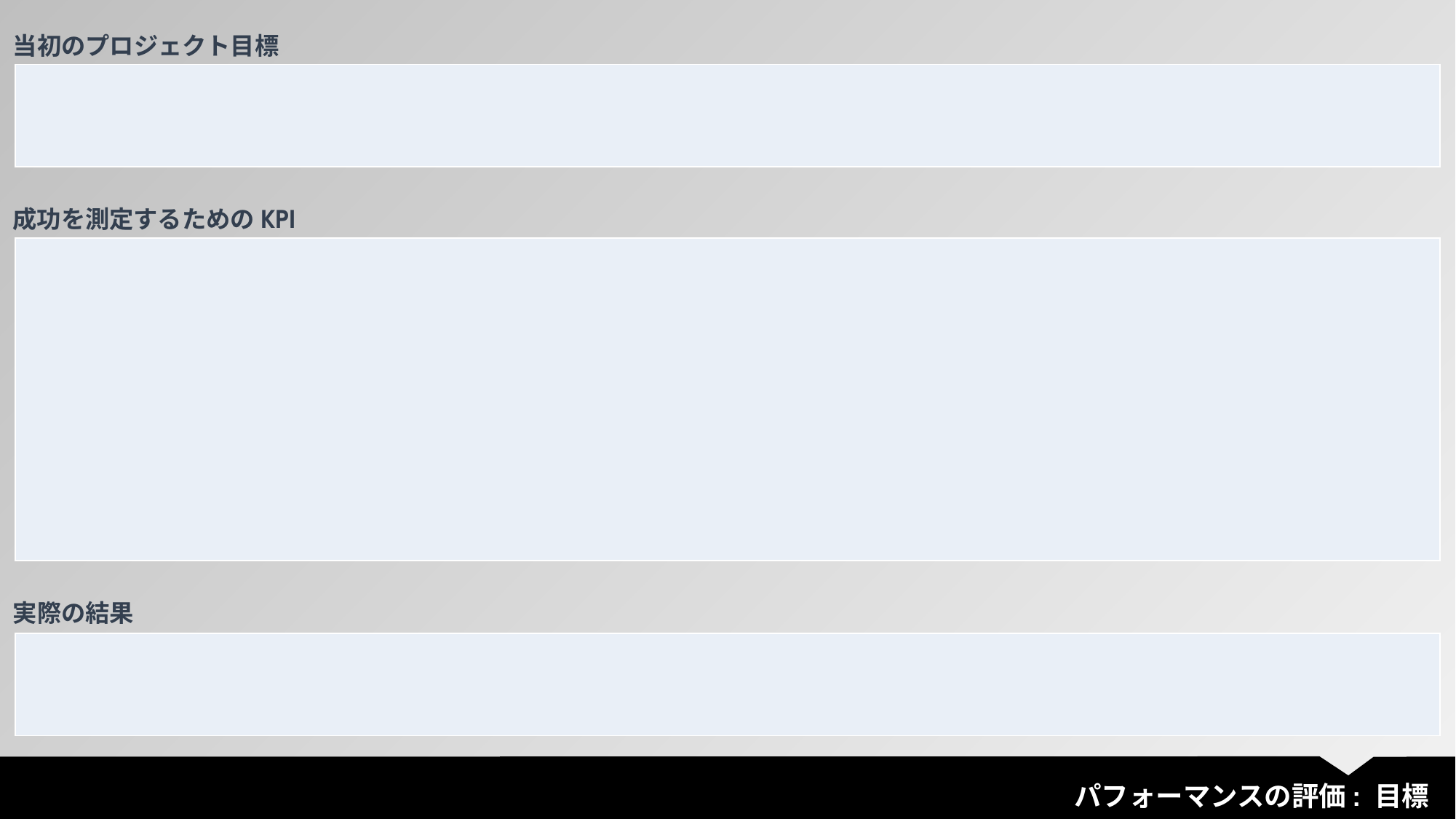

当初のプロジェクト目標
|  |
| --- |
成功を測定するためのKPI
|  |
| --- |
実際の結果
|  |
| --- |

パフォーマンスの評価: 目標